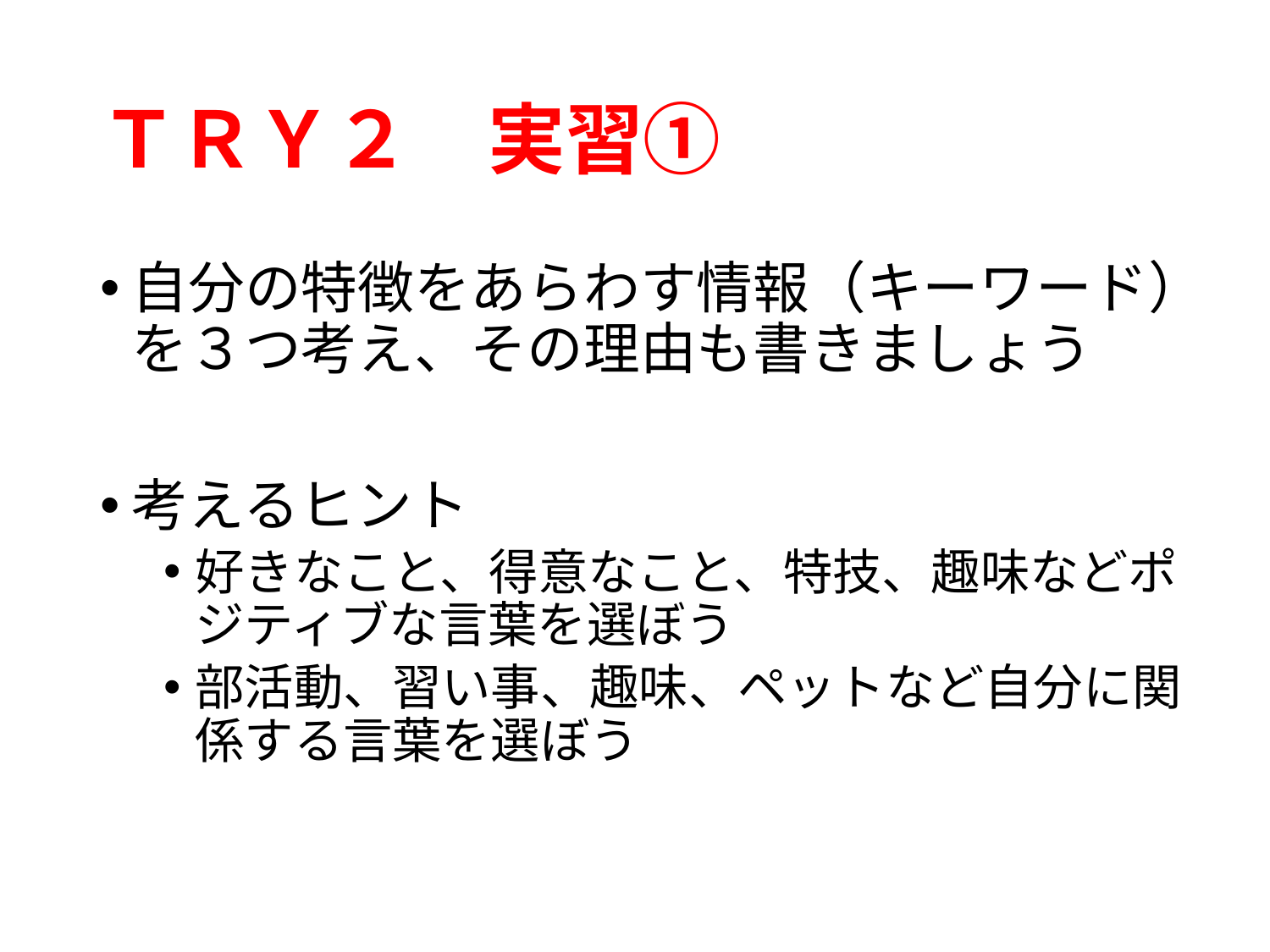

# ＴＲＹ２　実習①
自分の特徴をあらわす情報（キーワード）を３つ考え、その理由も書きましょう

考えるヒント
好きなこと、得意なこと、特技、趣味などポジティブな言葉を選ぼう
部活動、習い事、趣味、ペットなど自分に関係する言葉を選ぼう